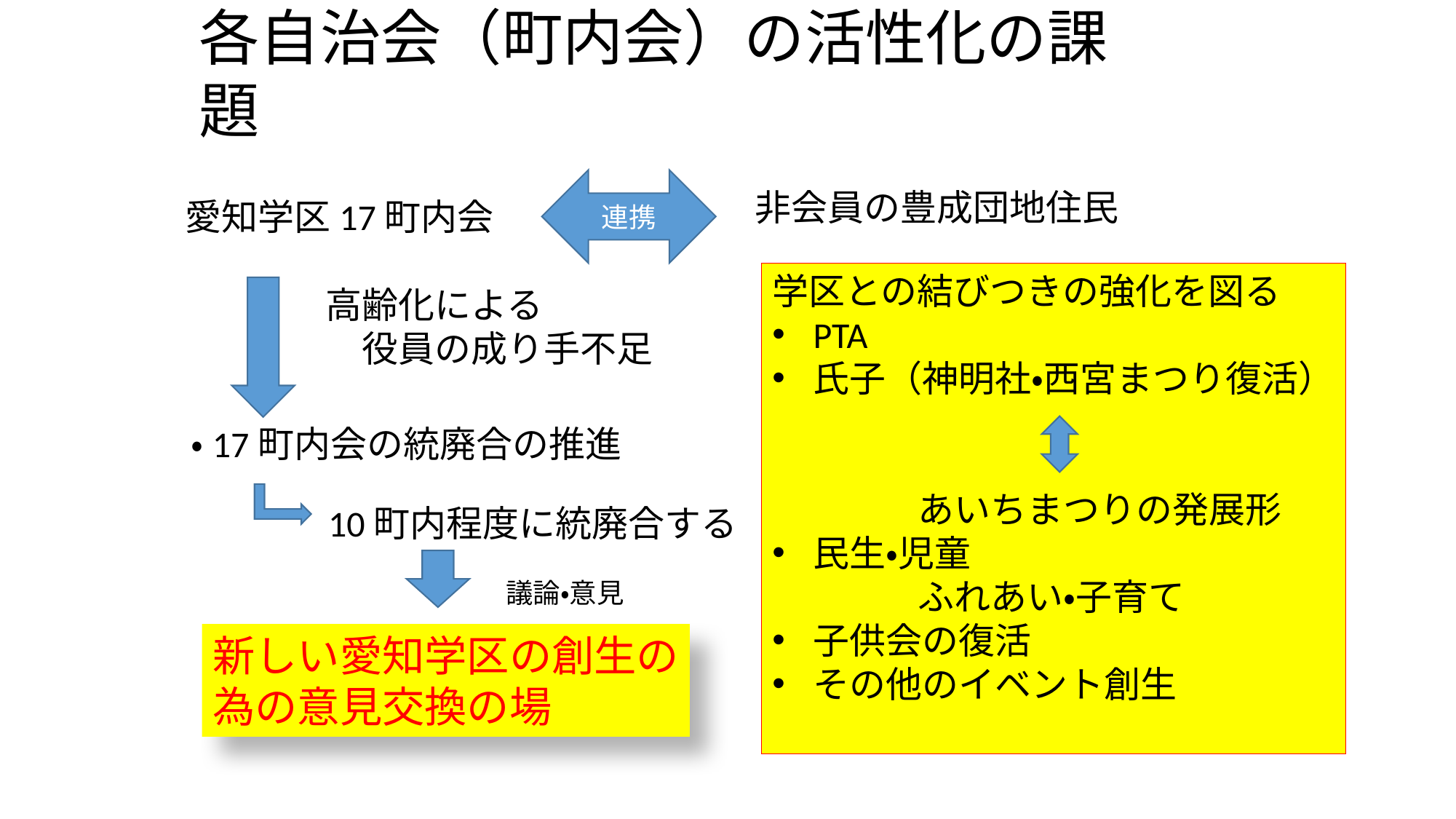

各自治会（町内会）の活性化の課題

連携
非会員の豊成団地住民
愛知学区17町内会
学区との結びつきの強化を図る
PTA
氏子（神明社・西宮まつり復活）

　　　　あいちまつりの発展形
民生・児童
　　　　ふれあい・子育て
子供会の復活
その他のイベント創生

高齢化による
　役員の成り手不足

・17町内会の統廃合の推進

10町内程度に統廃合する

議論・意見
新しい愛知学区の創生の
為の意見交換の場